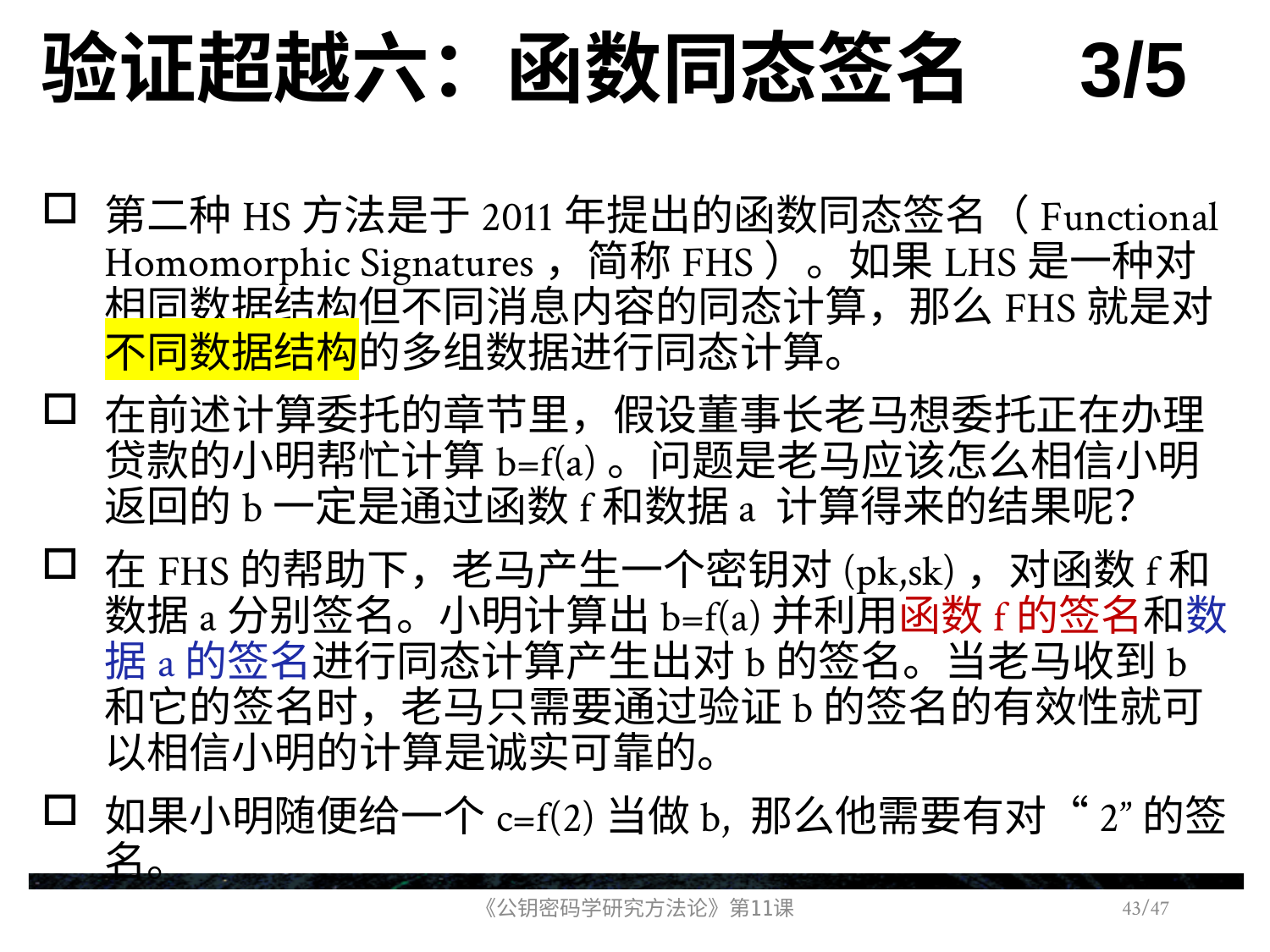

# 验证超越六：函数同态签名     3/5
第二种HS方法是于2011年提出的函数同态签名（Functional Homomorphic Signatures，简称FHS）。如果LHS是一种对相同数据结构但不同消息内容的同态计算，那么FHS就是对不同数据结构的多组数据进行同态计算。
在前述计算委托的章节里，假设董事长老马想委托正在办理贷款的小明帮忙计算b=f(a)。问题是老马应该怎么相信小明返回的b一定是通过函数f和数据a 计算得来的结果呢？
在FHS的帮助下，老马产生一个密钥对(pk,sk)，对函数f和数据a分别签名。小明计算出b=f(a)并利用函数f的签名和数据a的签名进行同态计算产生出对b的签名。当老马收到b和它的签名时，老马只需要通过验证b的签名的有效性就可以相信小明的计算是诚实可靠的。
如果小明随便给一个c=f(2)当做b, 那么他需要有对“2”的签名。
《公钥密码学研究方法论》第11课
43/47